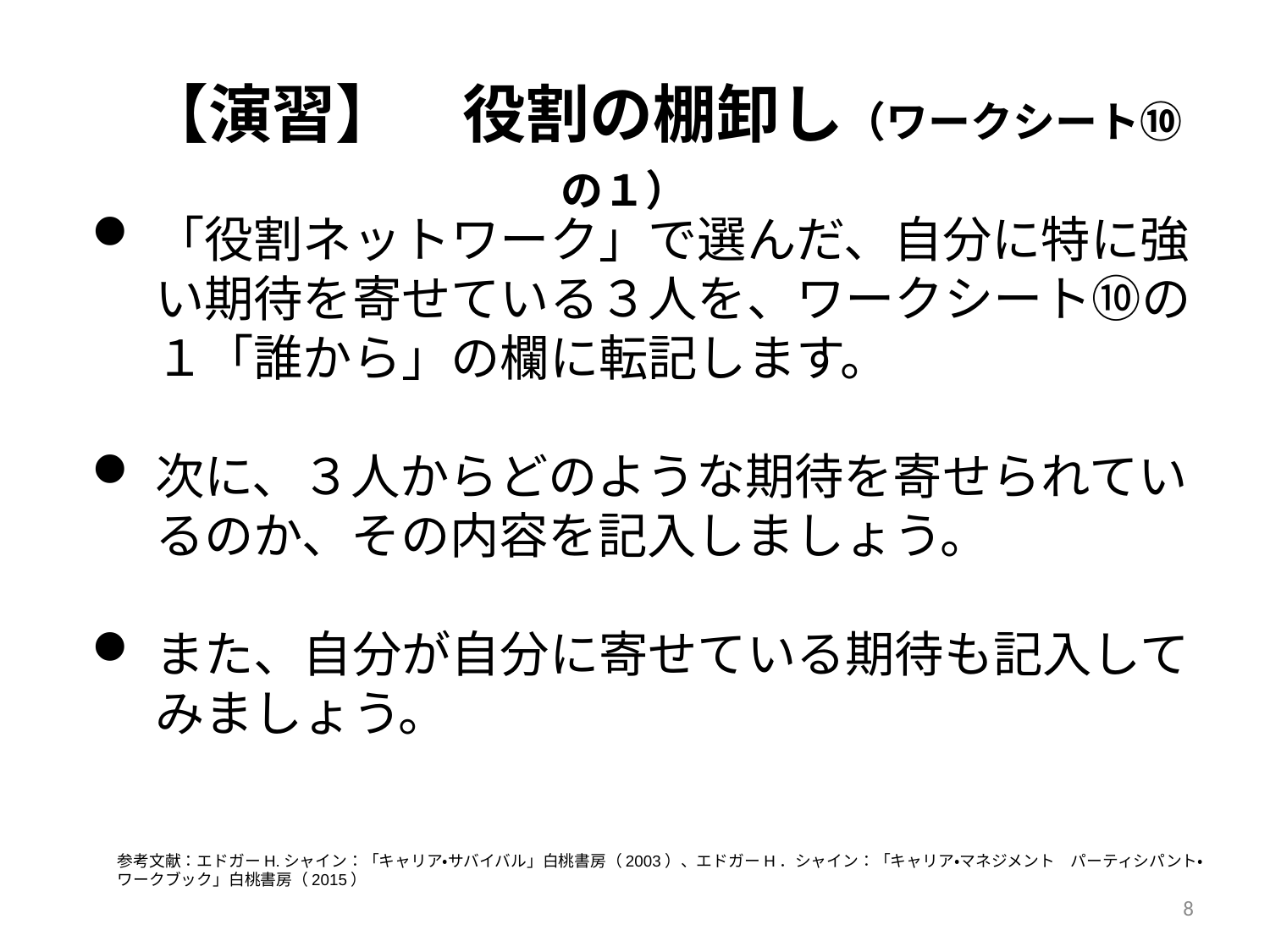

【演習】　役割の棚卸し（ワークシート⑩の１）

「役割ネットワーク」で選んだ、自分に特に強い期待を寄せている３人を、ワークシート⑩の１「誰から」の欄に転記します。

次に、３人からどのような期待を寄せられているのか、その内容を記入しましょう。

また、自分が自分に寄せている期待も記入してみましょう。

参考文献：エドガーH.シャイン：「キャリア・サバイバル」白桃書房（2003）、エドガーH．シャイン：「キャリア・マネジメント　パーティシパント・ワークブック」白桃書房（2015）
8